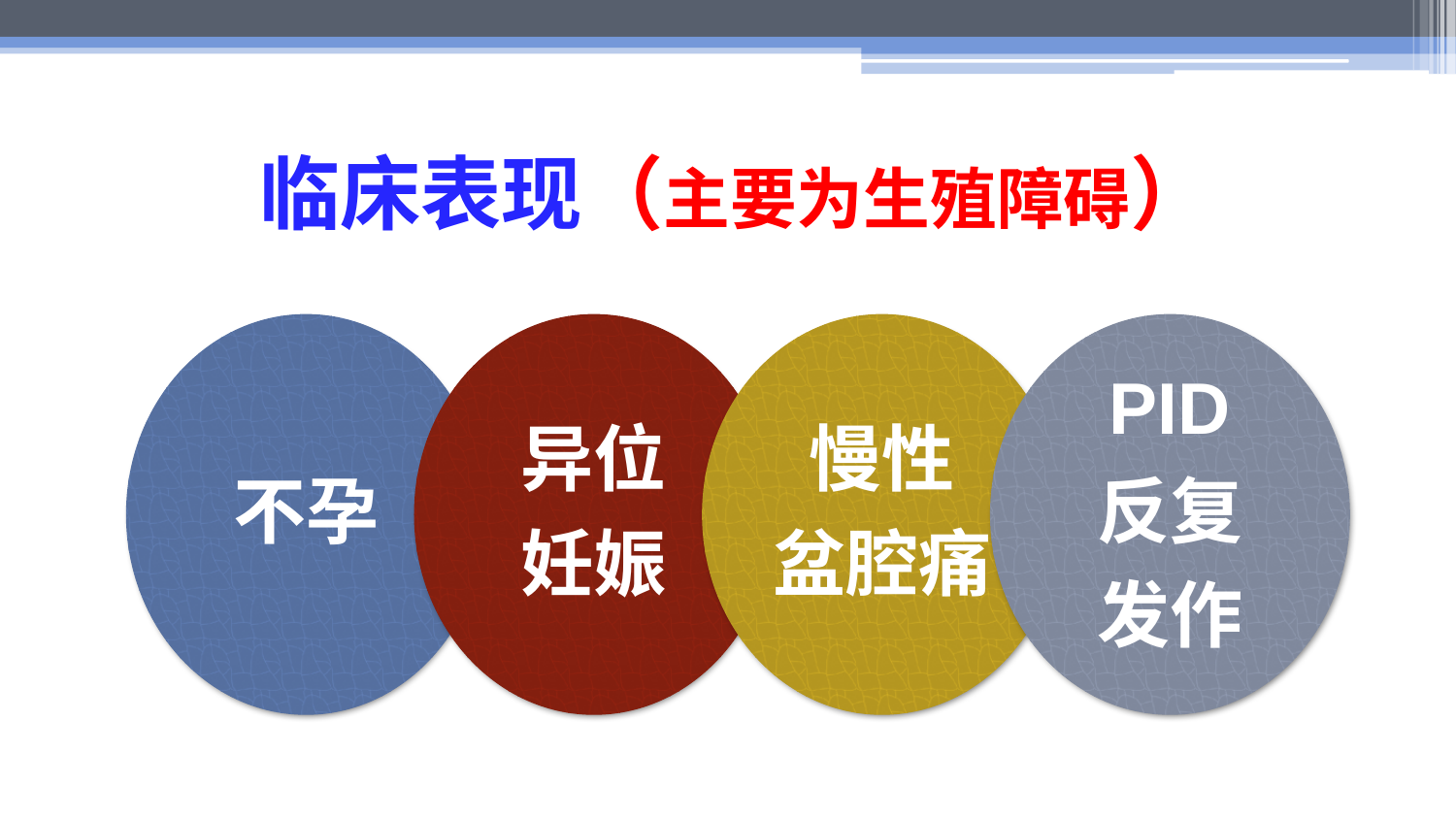

# 临床表现（主要为生殖障碍）
不孕
异位
妊娠
慢性
盆腔痛
PID
反复
发作